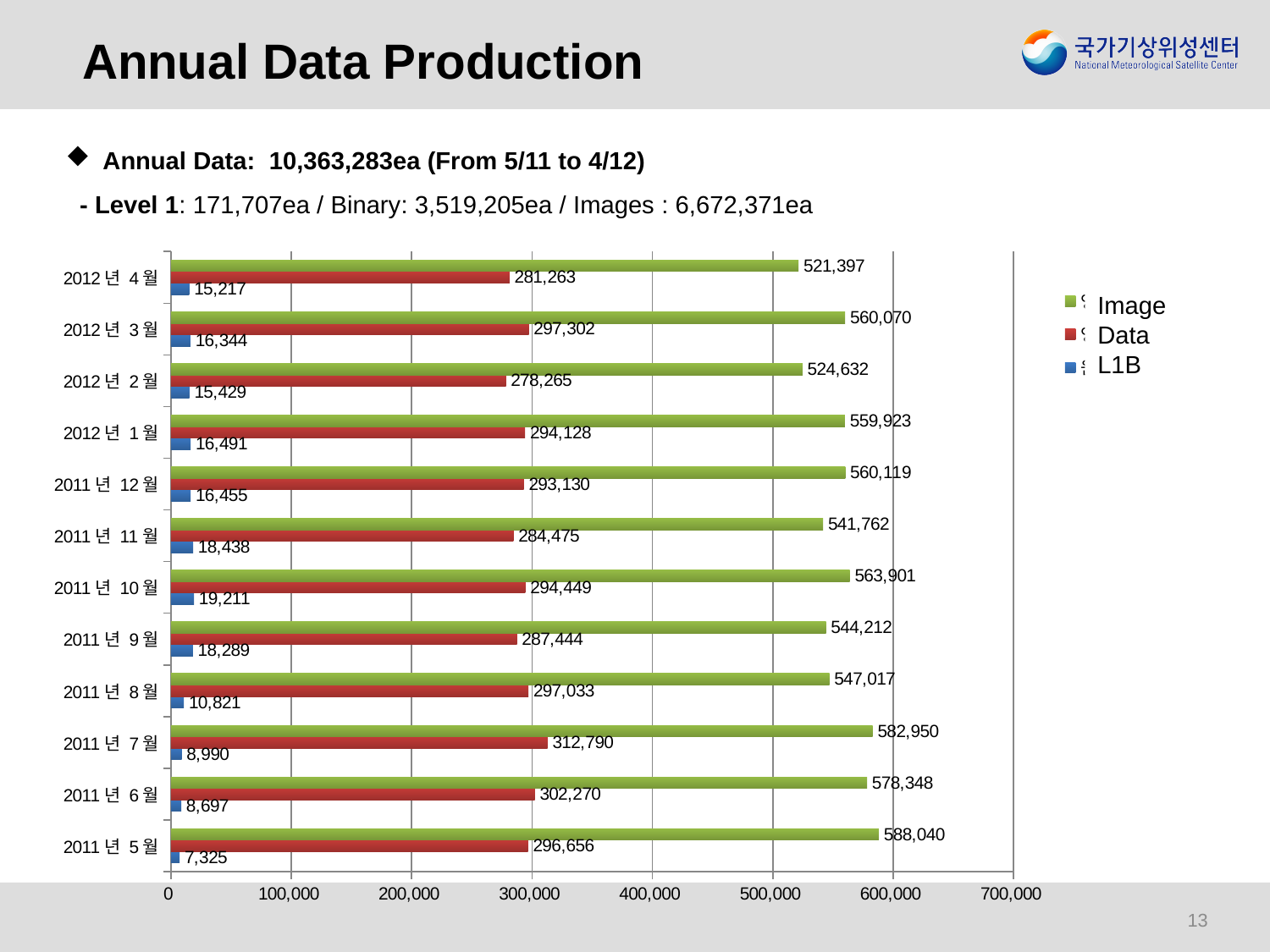

# Annual Data Production
 Annual Data:  10,363,283ea (From 5/11 to 4/12)
  - Level 1: 171,707ea / Binary: 3,519,205ea / Images : 6,672,371ea

### Chart

| Category | 원시자료 | 영상(데이터) | 영상(이미지) |
|---|---|---|---|
| 41000 | 15217.0 | 281263.0 | 521397.0 |
| 40969 | 16344.0 | 297302.0 | 560070.0 |
| 40940 | 15429.0 | 278265.0 | 524632.0 |
| 40909 | 16491.0 | 294128.0 | 559923.0 |
| 40878 | 16455.0 | 293130.0 | 560119.0 |
| 40848 | 18438.0 | 284475.0 | 541762.0 |
| 40817 | 19211.0 | 294449.0 | 563901.0 |
| 40787 | 18289.0 | 287444.0 | 544212.0 |
| 40756 | 10821.0 | 297033.0 | 547017.0 |
| 40725 | 8990.0 | 312790.0 | 582950.0 |
| 40695 | 8697.0 | 302270.0 | 578348.0 |
| 40664 | 7325.0 | 296656.0 | 588040.0 |
Image
Data
L1B
13